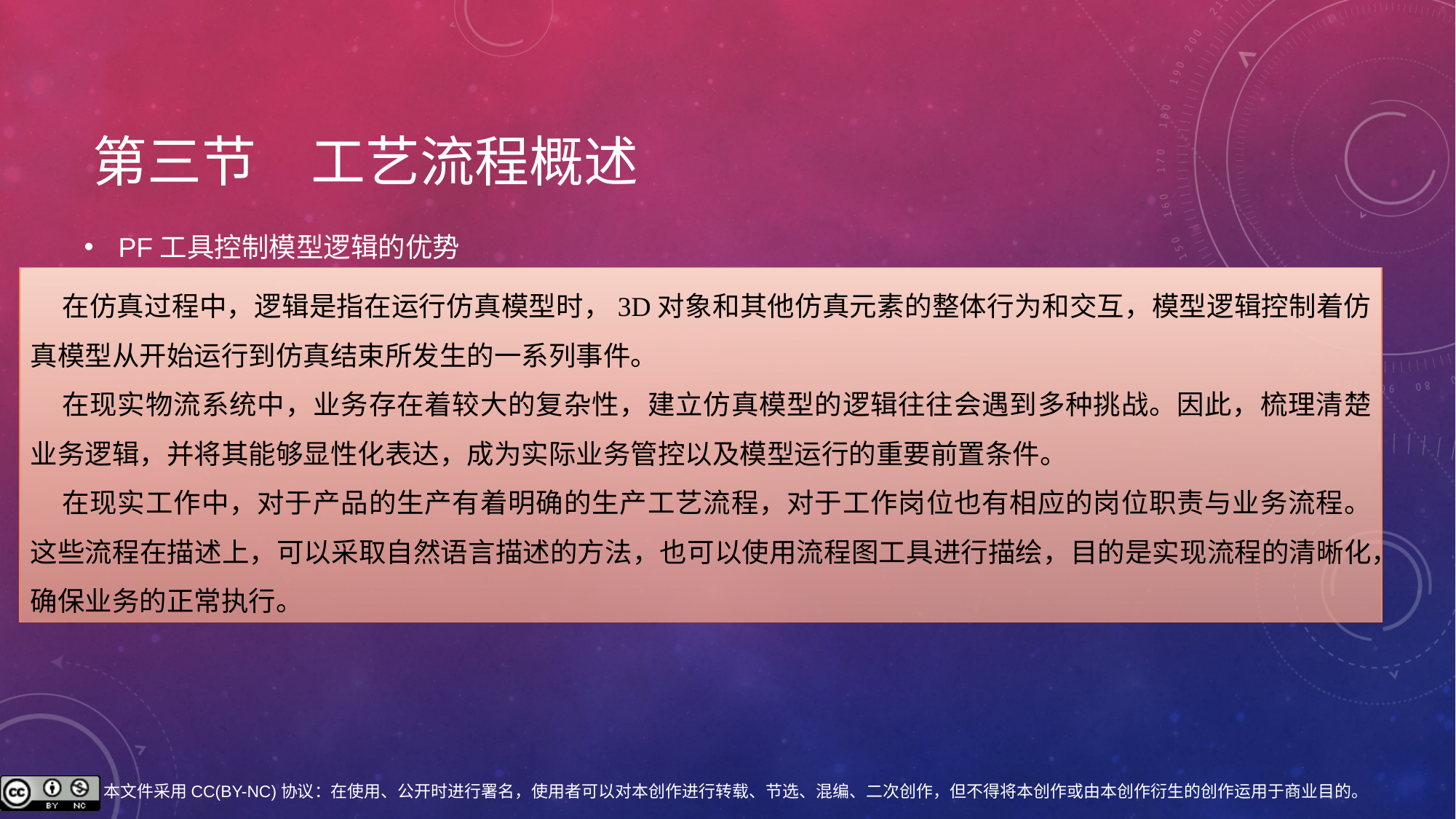

# 第三节	工艺流程概述
PF工具控制模型逻辑的优势
在仿真过程中，逻辑是指在运行仿真模型时，3D对象和其他仿真元素的整体行为和交互，模型逻辑控制着仿真模型从开始运行到仿真结束所发生的一系列事件。
在现实物流系统中，业务存在着较大的复杂性，建立仿真模型的逻辑往往会遇到多种挑战。因此，梳理清楚业务逻辑，并将其能够显性化表达，成为实际业务管控以及模型运行的重要前置条件。
在现实工作中，对于产品的生产有着明确的生产工艺流程，对于工作岗位也有相应的岗位职责与业务流程。这些流程在描述上，可以采取自然语言描述的方法，也可以使用流程图工具进行描绘，目的是实现流程的清晰化，确保业务的正常执行。